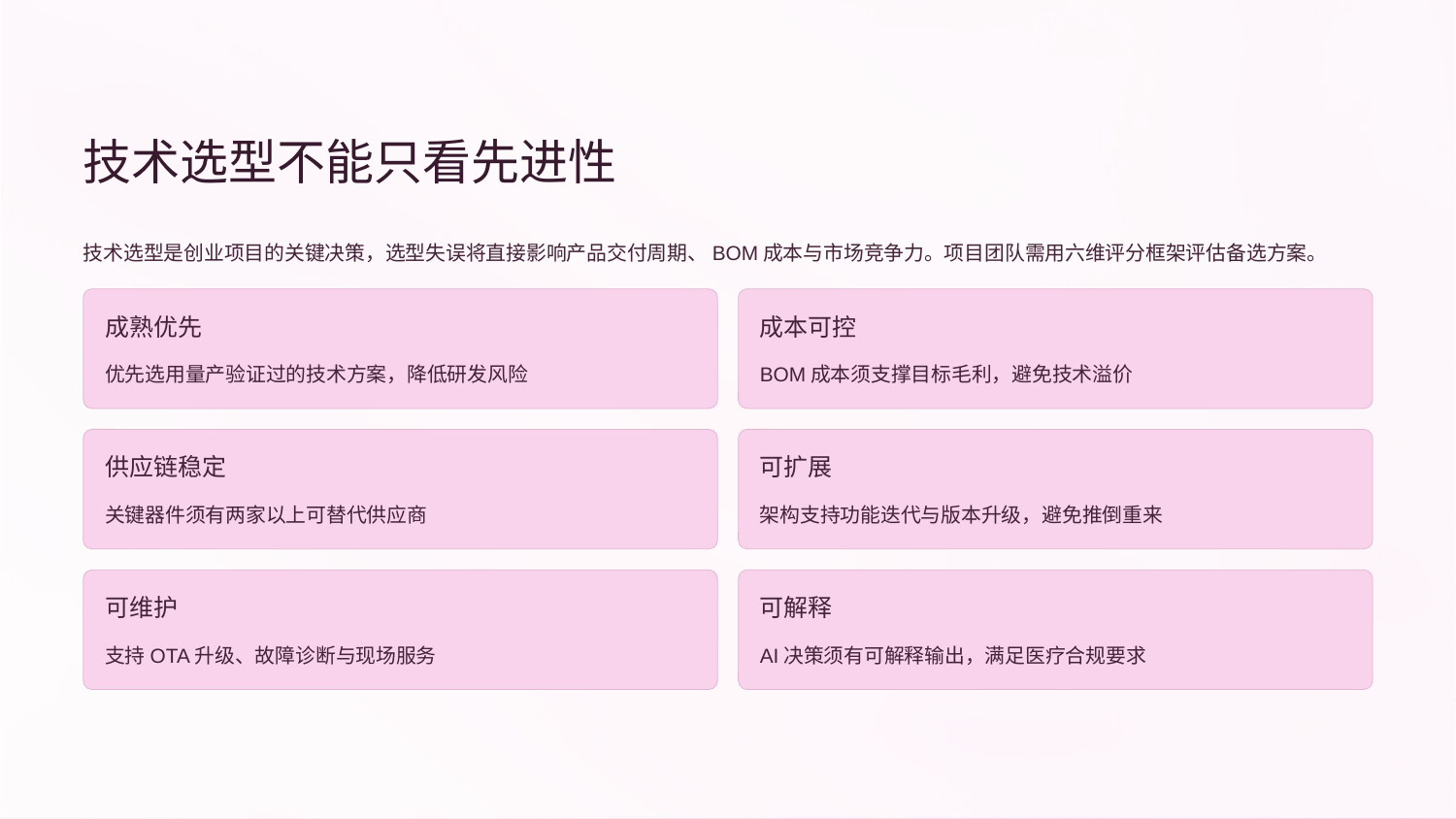

技术选型不能只看先进性
技术选型是创业项目的关键决策，选型失误将直接影响产品交付周期、BOM成本与市场竞争力。项目团队需用六维评分框架评估备选方案。

成熟优先
成本可控
优先选用量产验证过的技术方案，降低研发风险
BOM成本须支撑目标毛利，避免技术溢价

供应链稳定
可扩展
关键器件须有两家以上可替代供应商
架构支持功能迭代与版本升级，避免推倒重来

可维护
可解释
支持OTA升级、故障诊断与现场服务
AI决策须有可解释输出，满足医疗合规要求